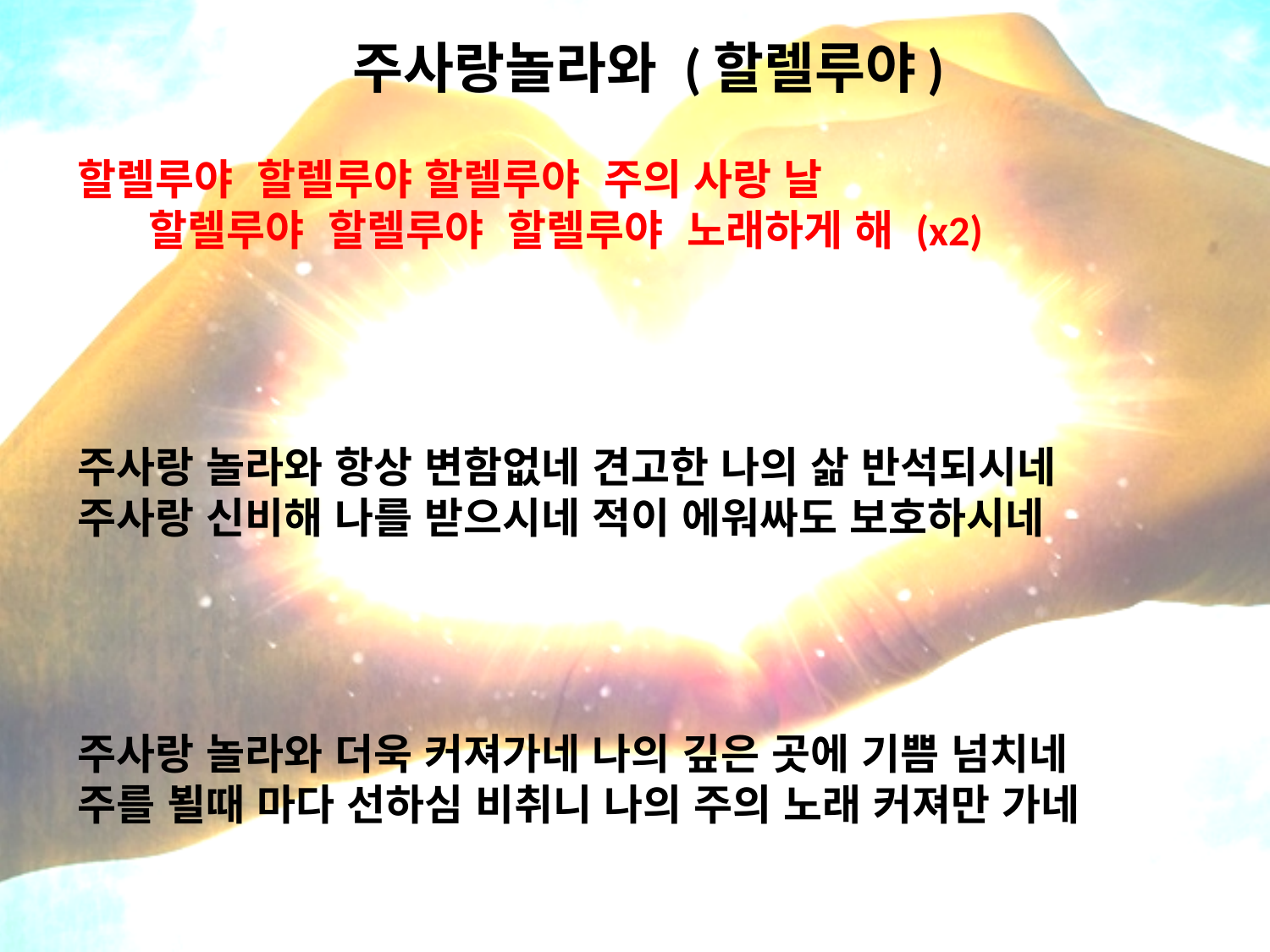

# 주사랑놀라와 (할렐루야)
할렐루야  할렐루야 할렐루야  주의 사랑 날                                  할렐루야  할렐루야  할렐루야  노래하게 해 (x2)

주사랑 놀라와 항상 변함없네 견고한 나의 삶 반석되시네    주사랑 신비해 나를 받으시네 적이 에워싸도 보호하시네

주사랑 놀라와 더욱 커져가네 나의 깊은 곳에 기쁨 넘치네 주를 뵐때 마다 선하심 비취니 나의 주의 노래 커져만 가네